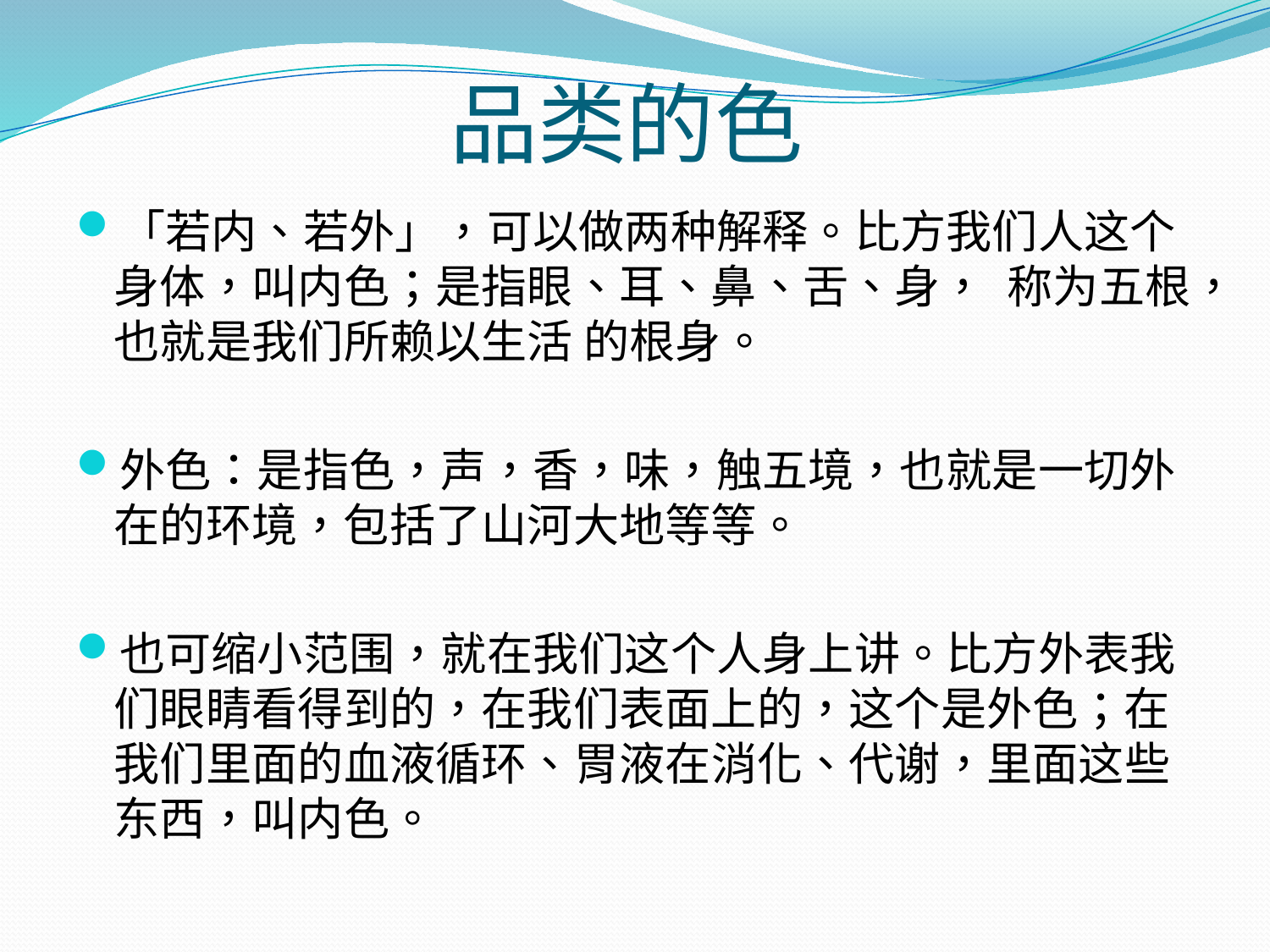

# 品类的色
「若内、若外」，可以做两种解释。比方我们人这个身体，叫内色；是指眼、耳、鼻、舌、身，  称为五根，也就是我们所赖以生活 的根身。

外色：是指色，声，香，味，触五境，也就是一切外在的环境，包括了山河大地等等。

也可缩小范围，就在我们这个人身上讲。比方外表我们眼睛看得到的，在我们表面上的，这个是外色；在我们里面的血液循环、胃液在消化、代谢，里面这些东西，叫内色。